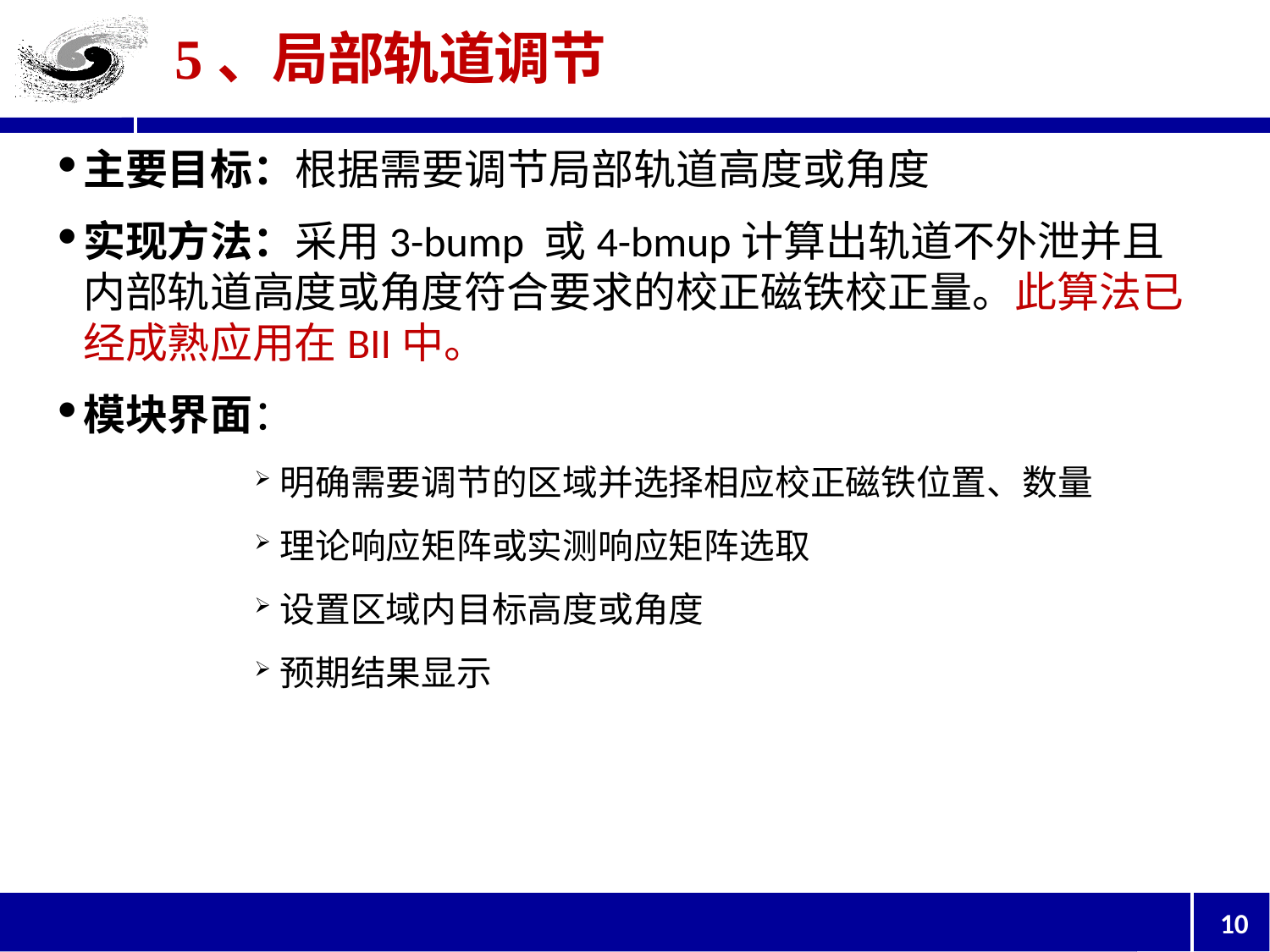

# 5、局部轨道调节
主要目标：根据需要调节局部轨道高度或角度
实现方法：采用3-bump 或4-bmup计算出轨道不外泄并且内部轨道高度或角度符合要求的校正磁铁校正量。此算法已经成熟应用在BII中。
模块界面：
明确需要调节的区域并选择相应校正磁铁位置、数量
理论响应矩阵或实测响应矩阵选取
设置区域内目标高度或角度
预期结果显示